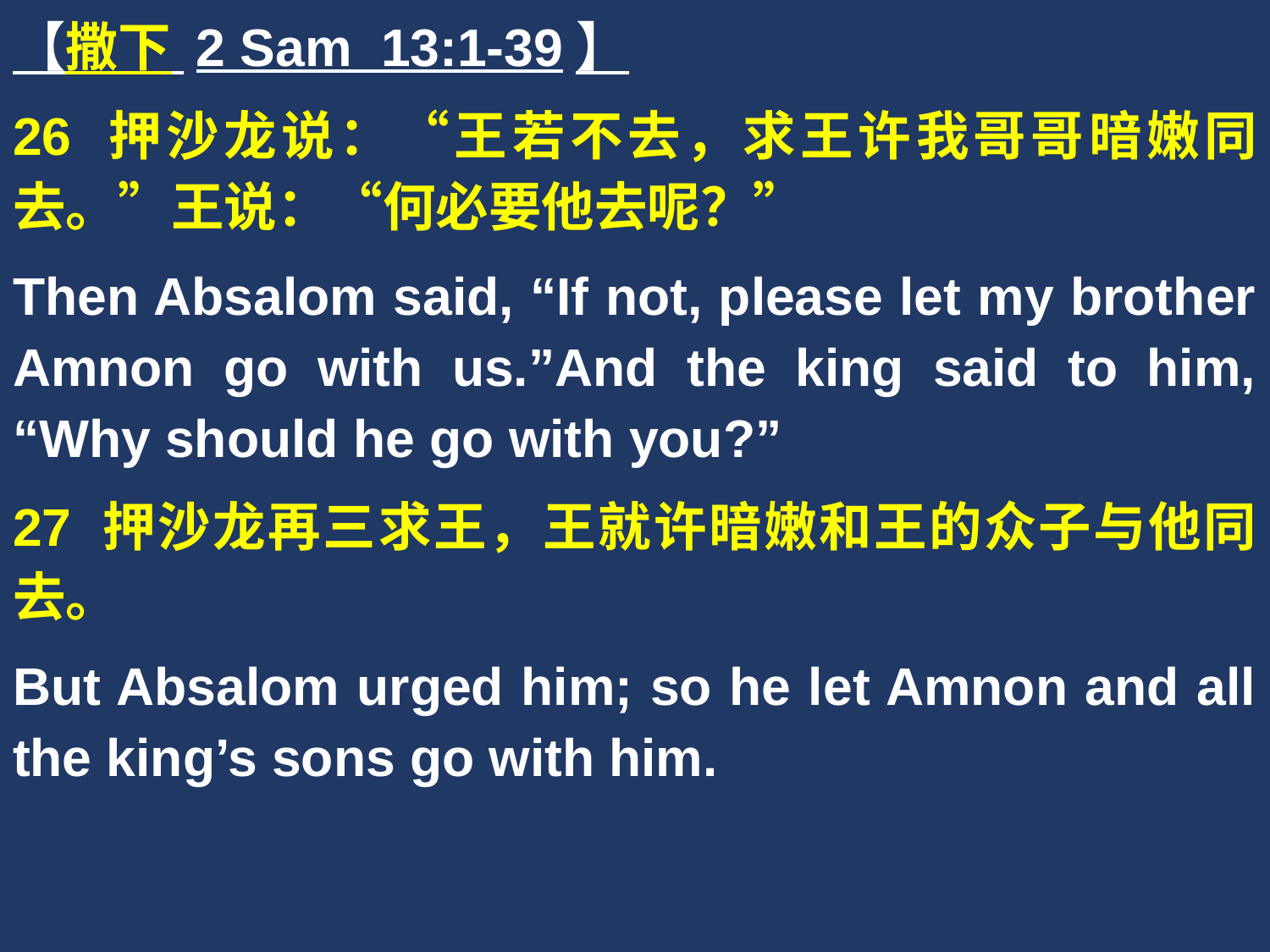

【撒下 2 Sam  13:1-39】
26 押沙龙说：“王若不去，求王许我哥哥暗嫩同去。”王说：“何必要他去呢？”
Then Absalom said, “If not, please let my brother Amnon go with us.”And the king said to him, “Why should he go with you?”
27 押沙龙再三求王，王就许暗嫩和王的众子与他同去。
But Absalom urged him; so he let Amnon and all the king’s sons go with him.